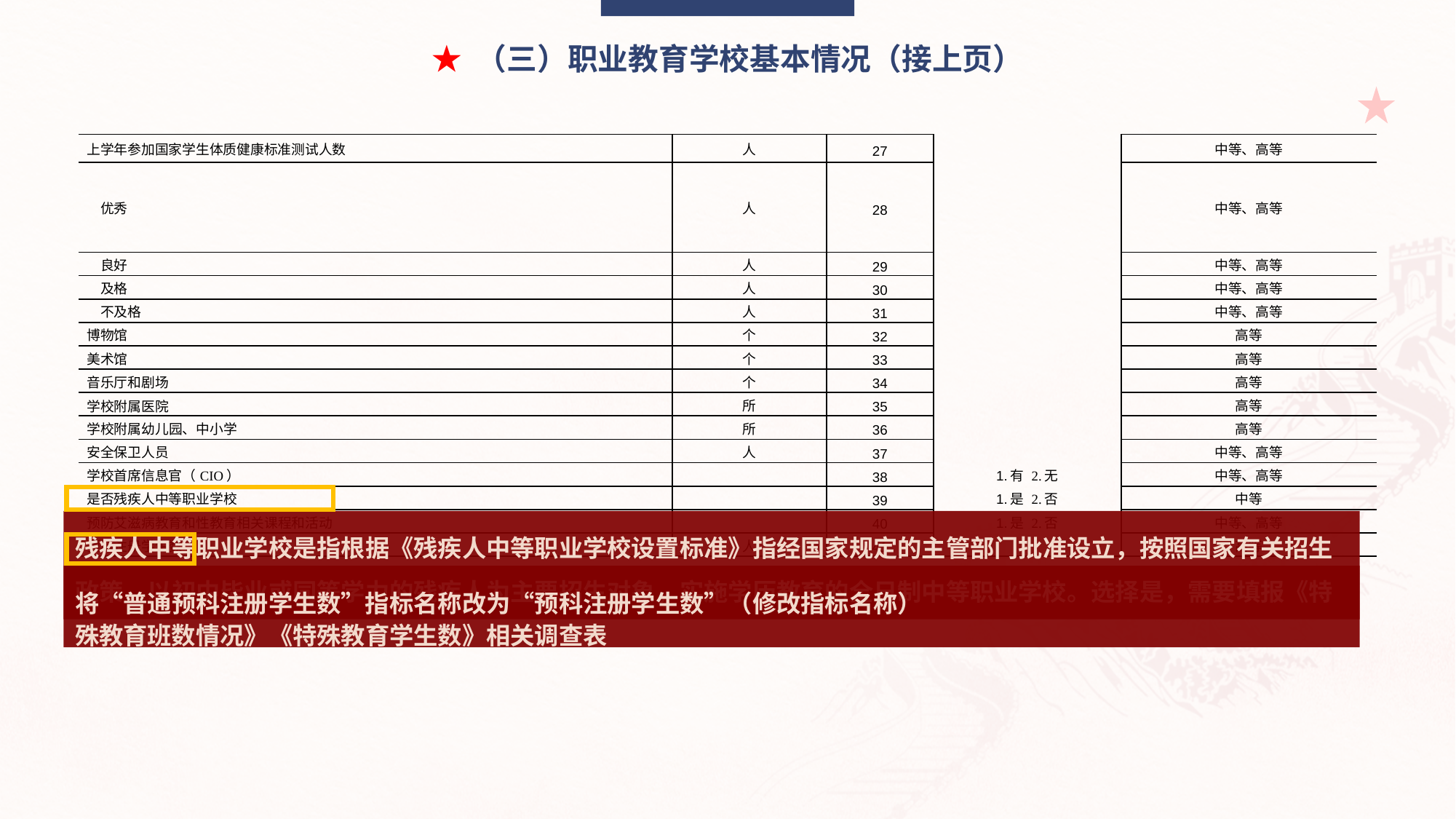

★ （三）职业教育学校基本情况（接上页）
| 上学年参加国家学生体质健康标准测试人数 | 人 | 27 |  | 中等、高等 |
| --- | --- | --- | --- | --- |
| 优秀 | 人 | 28 |  | 中等、高等 |
| 良好 | 人 | 29 |  | 中等、高等 |
| 及格 | 人 | 30 |  | 中等、高等 |
| 不及格 | 人 | 31 |  | 中等、高等 |
| 博物馆 | 个 | 32 |  | 高等 |
| 美术馆 | 个 | 33 |  | 高等 |
| 音乐厅和剧场 | 个 | 34 |  | 高等 |
| 学校附属医院 | 所 | 35 |  | 高等 |
| 学校附属幼儿园、中小学 | 所 | 36 |  | 高等 |
| 安全保卫人员 | 人 | 37 |  | 中等、高等 |
| 学校首席信息官（CIO） |  | 38 | 1.有 2.无 | 中等、高等 |
| 是否残疾人中等职业学校 |  | 39 | 1.是 2.否 | 中等 |
| 预防艾滋病教育和性教育相关课程和活动 |  | 40 | 1.是 2.否 | 中等、高等 |
| 预科注册学生数 | 人 | 41 |  | 高等 |

残疾人中等职业学校是指根据《残疾人中等职业学校设置标准》指经国家规定的主管部门批准设立，按照国家有关招生政策，以初中毕业或同等学力的残疾人为主要招生对象，实施学历教育的全日制中等职业学校。选择是，需要填报《特殊教育班数情况》《特殊教育学生数》相关调查表

将“普通预科注册学生数”指标名称改为“预科注册学生数”（修改指标名称）